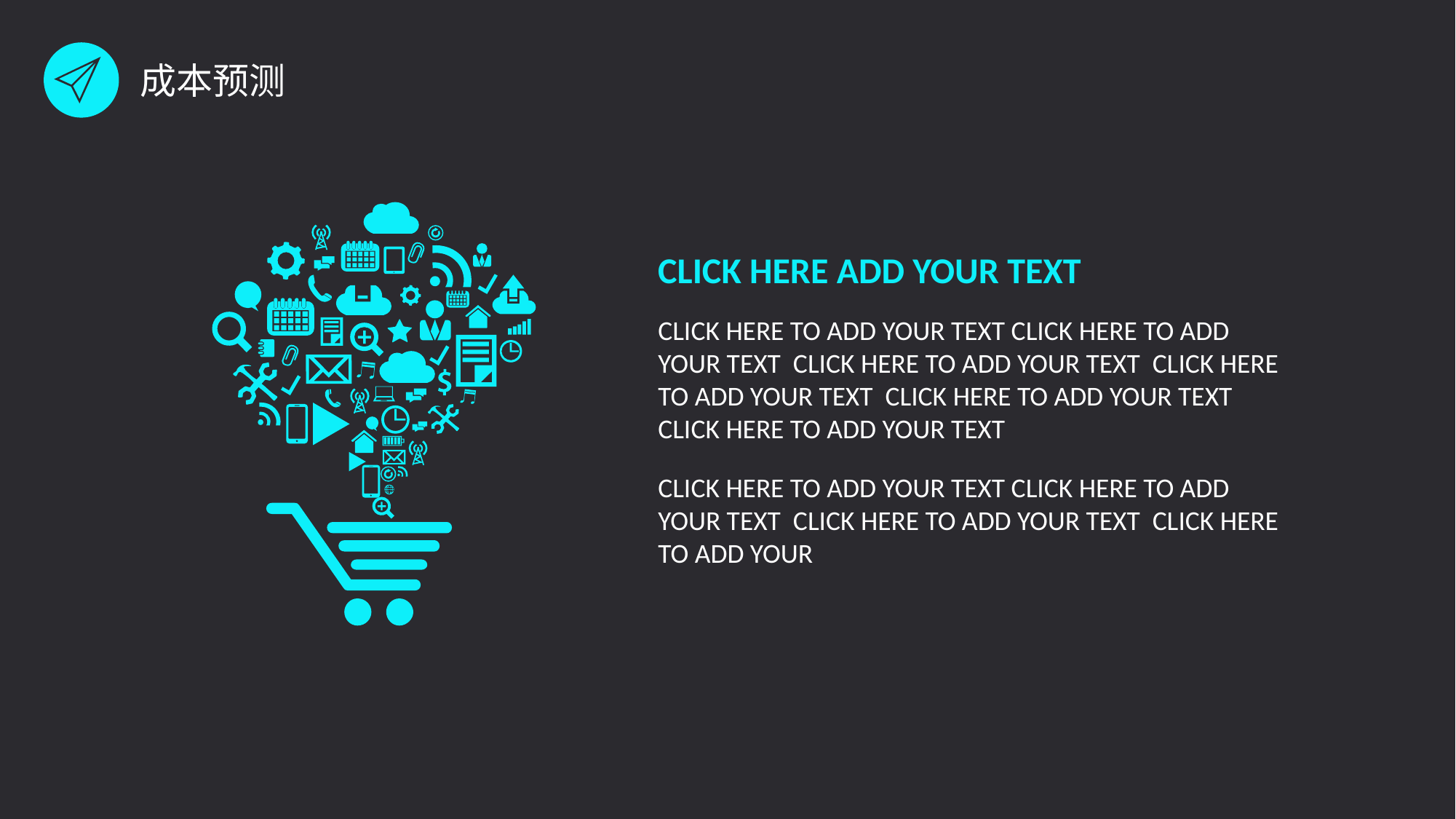

成本预测

CLICK HERE ADD YOUR TEXT
CLICK HERE TO ADD YOUR TEXT CLICK HERE TO ADD YOUR TEXT  CLICK HERE TO ADD YOUR TEXT  CLICK HERE TO ADD YOUR TEXT  CLICK HERE TO ADD YOUR TEXT  CLICK HERE TO ADD YOUR TEXT
CLICK HERE TO ADD YOUR TEXT CLICK HERE TO ADD YOUR TEXT  CLICK HERE TO ADD YOUR TEXT  CLICK HERE TO ADD YOUR